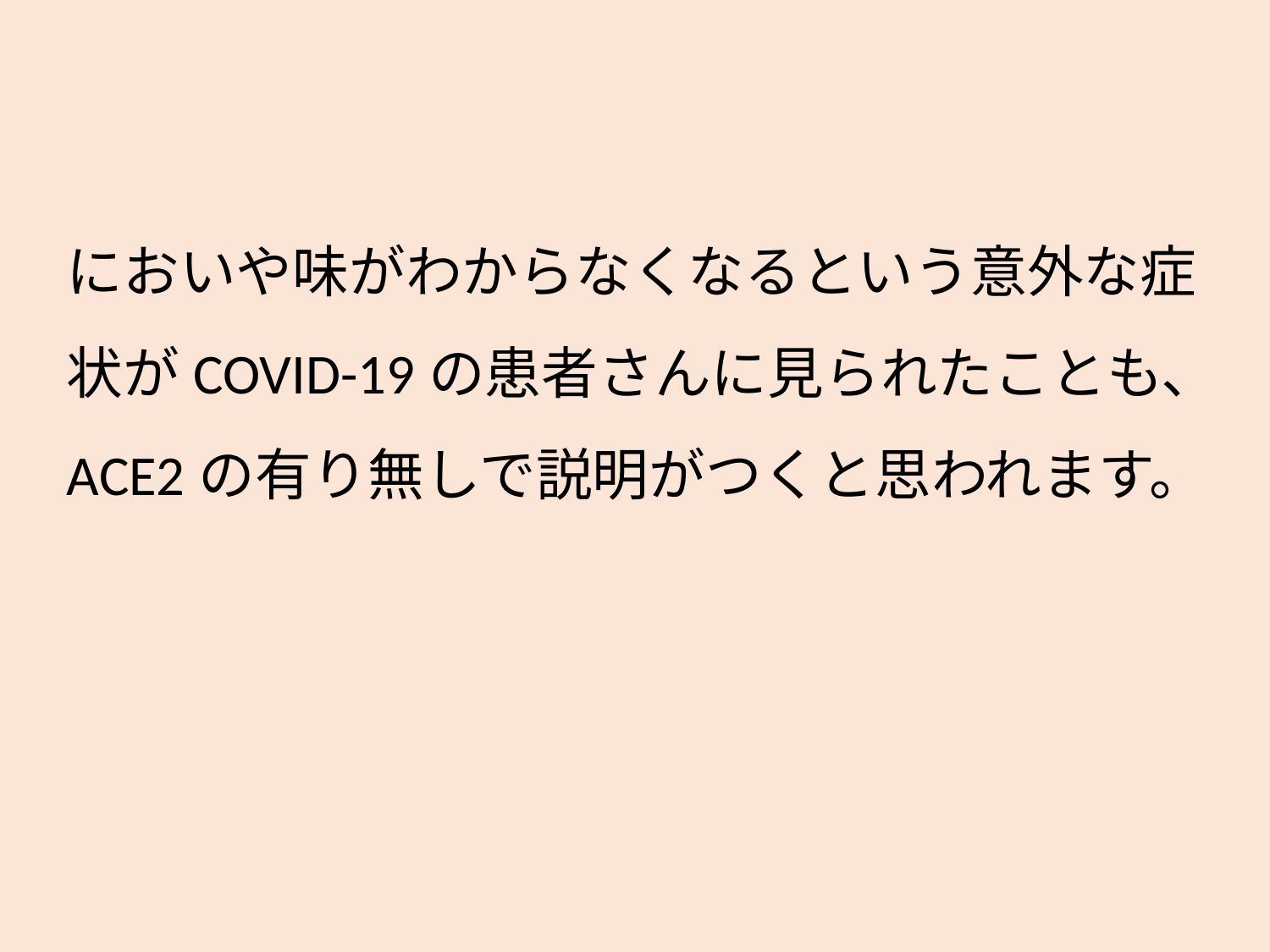

においや味がわからなくなるという意外な症状がCOVID-19の患者さんに見られたことも、ACE2の有り無しで説明がつくと思われます。